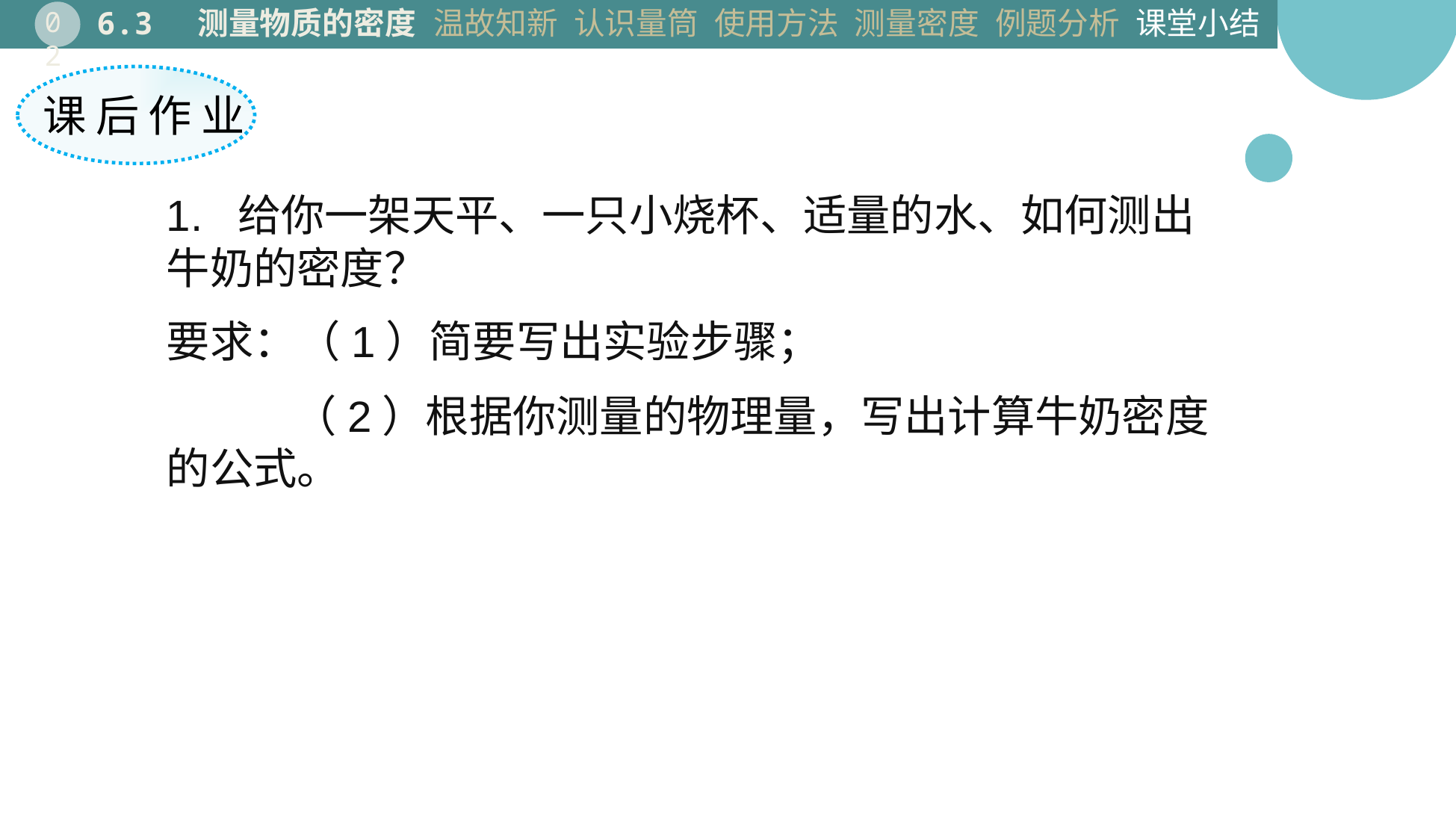

温故知新
认识量筒
使用方法
测量密度
例题分析
课堂小结
6.3  测量物质的密度

02

课后作业

1.  给你一架天平、一只小烧杯、适量的水、如何测出牛奶的密度？
要求：（1）简要写出实验步骤；
            （2）根据你测量的物理量，写出计算牛奶密度的公式。